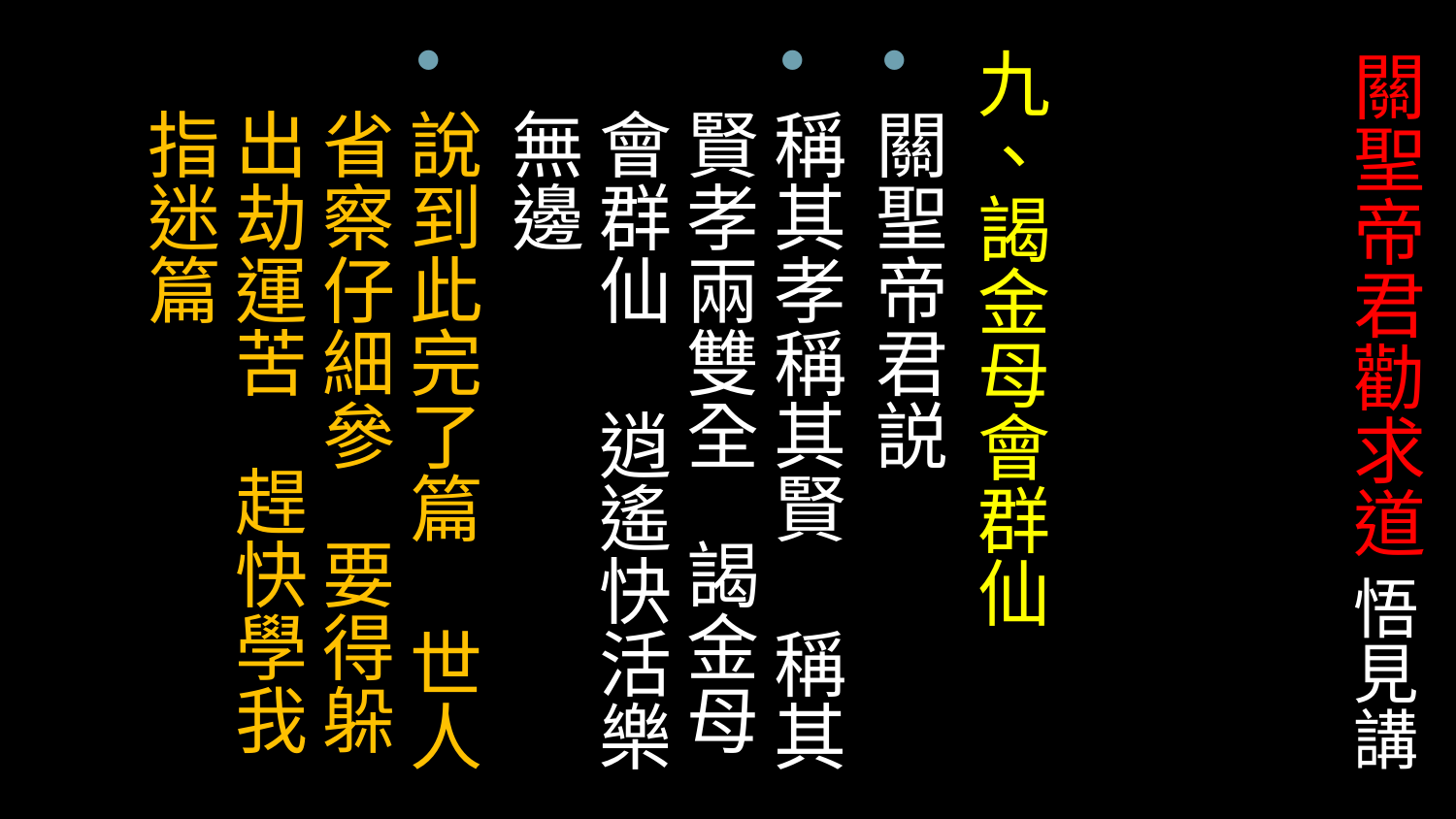

九、謁金母會群仙
關聖帝君説
稱其孝稱其賢     稱其賢孝兩雙全    謁金母會群仙     逍遙快活樂無邊
說到此完了篇     世人省察仔細參    要得躲出劫運苦    趕快學我指迷篇

# 關聖帝君勸求道 悟見講